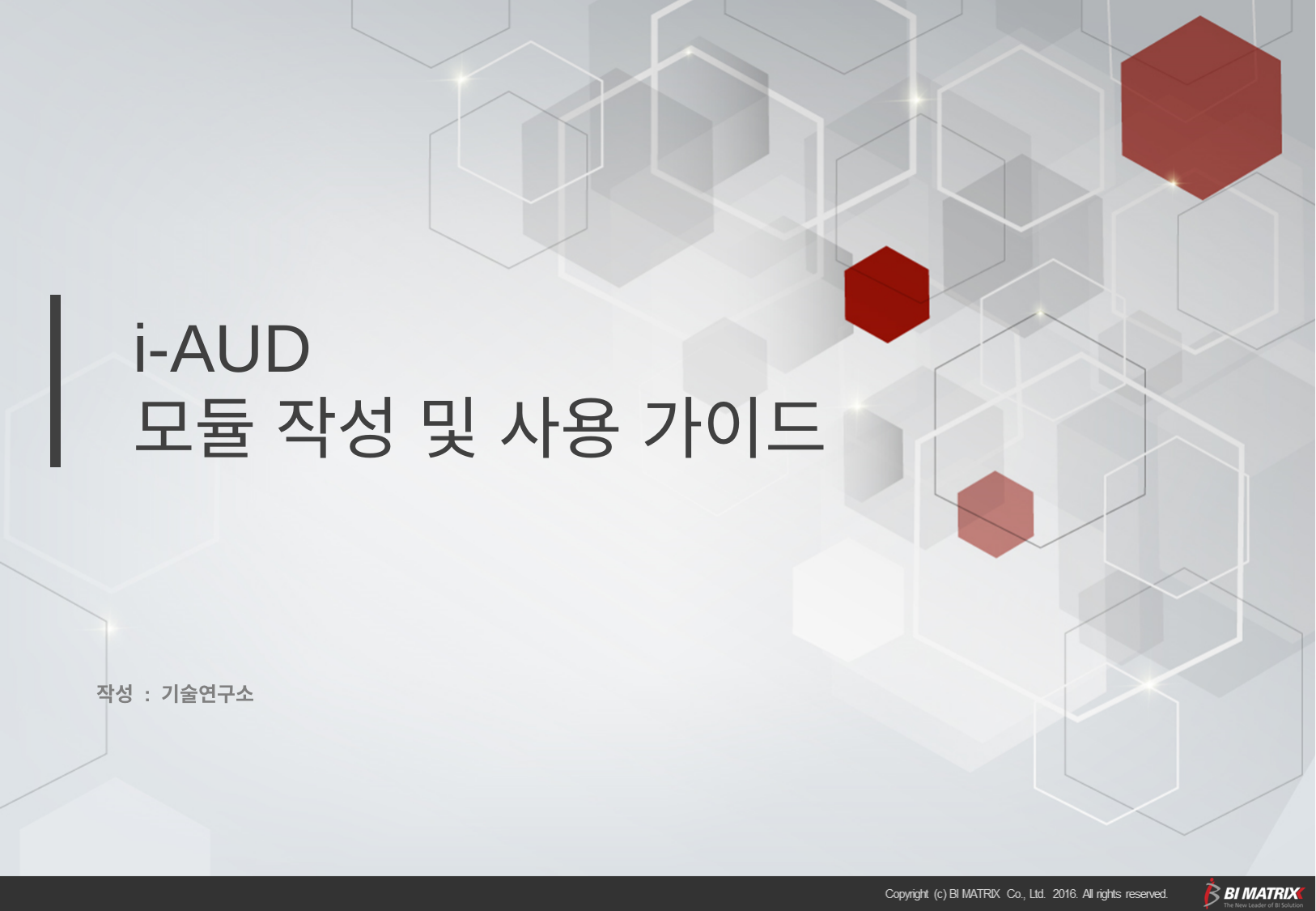

i-AUD
모듈 작성 및 사용 가이드
작성 : 기술연구소